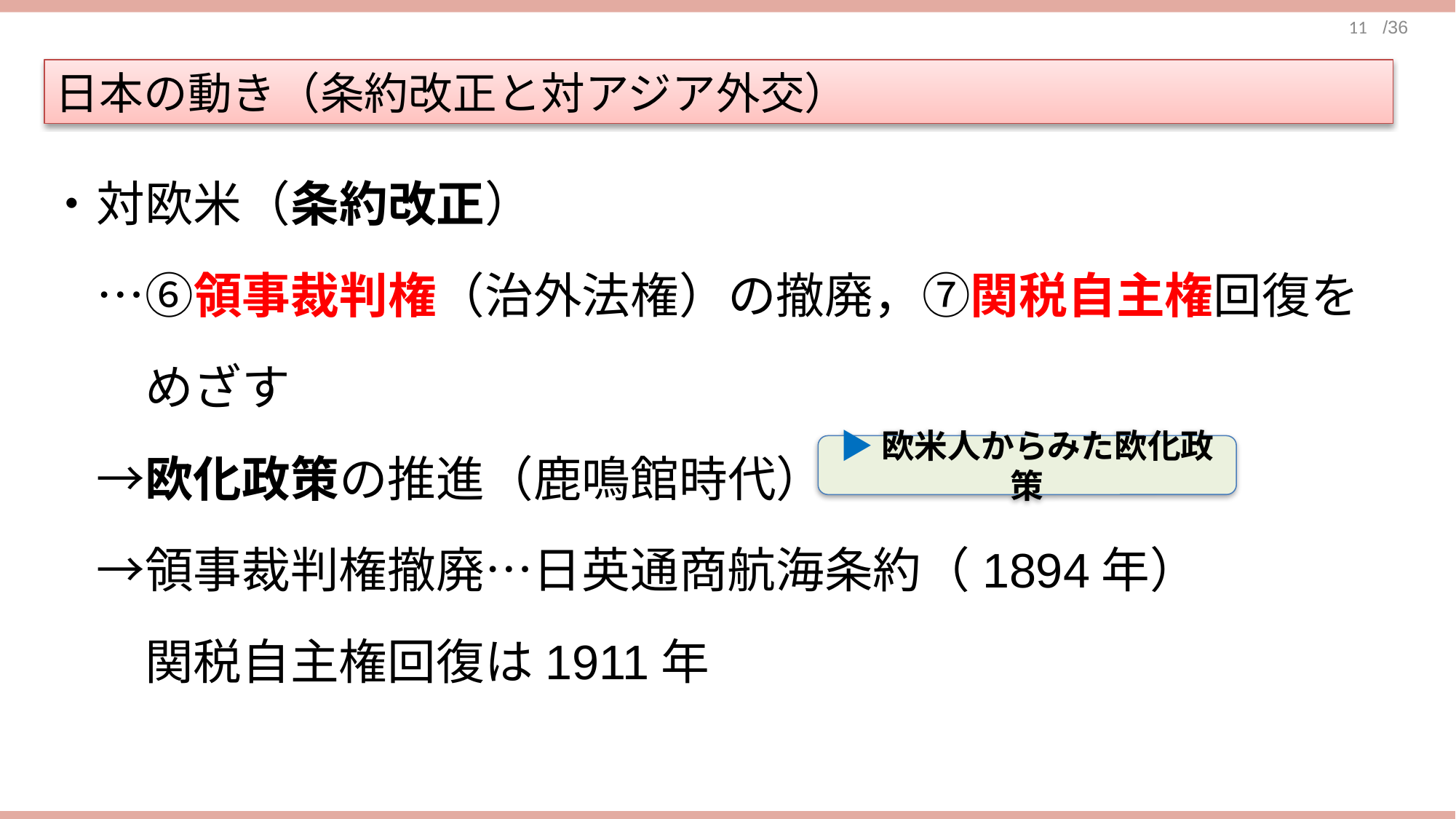

日本の動き（条約改正と対アジア外交）
・対欧米（条約改正）
　…⑥領事裁判権（治外法権）の撤廃，⑦関税自主権回復を
　　めざす
　→欧化政策の推進（鹿鳴館時代）
　→領事裁判権撤廃…日英通商航海条約（1894年）
　　関税自主権回復は1911年
▶欧米人からみた欧化政策